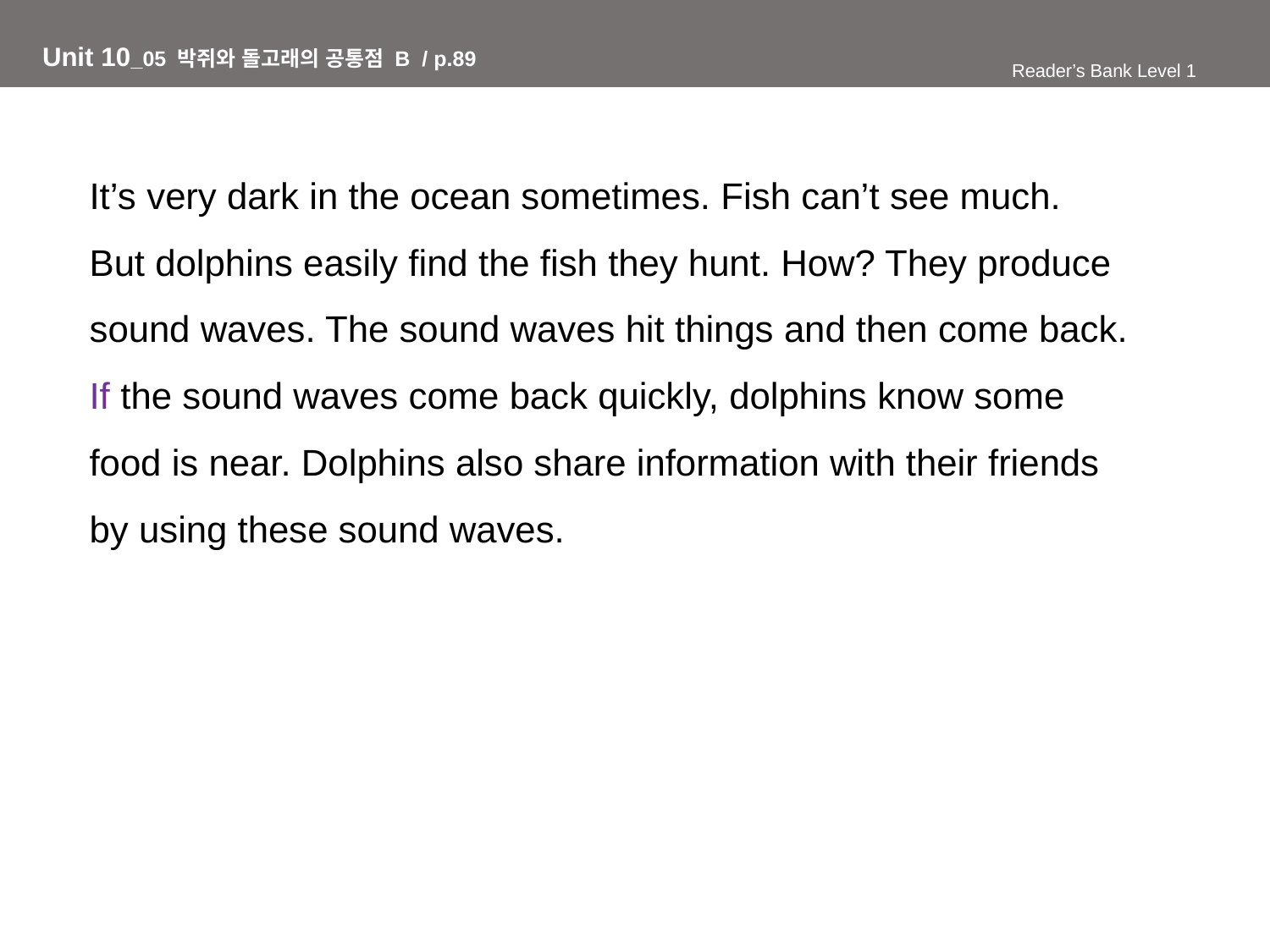

# Unit 10_05 박쥐와 돌고래의 공통점 B  / p.89
Reader’s Bank Level 1

It’s very dark in the ocean sometimes. Fish can’t see much.
But dolphins easily find the fish they hunt. How? They produce
sound waves. The sound waves hit things and then come back.
If the sound waves come back quickly, dolphins know some
food is near. Dolphins also share information with their friends
by using these sound waves.